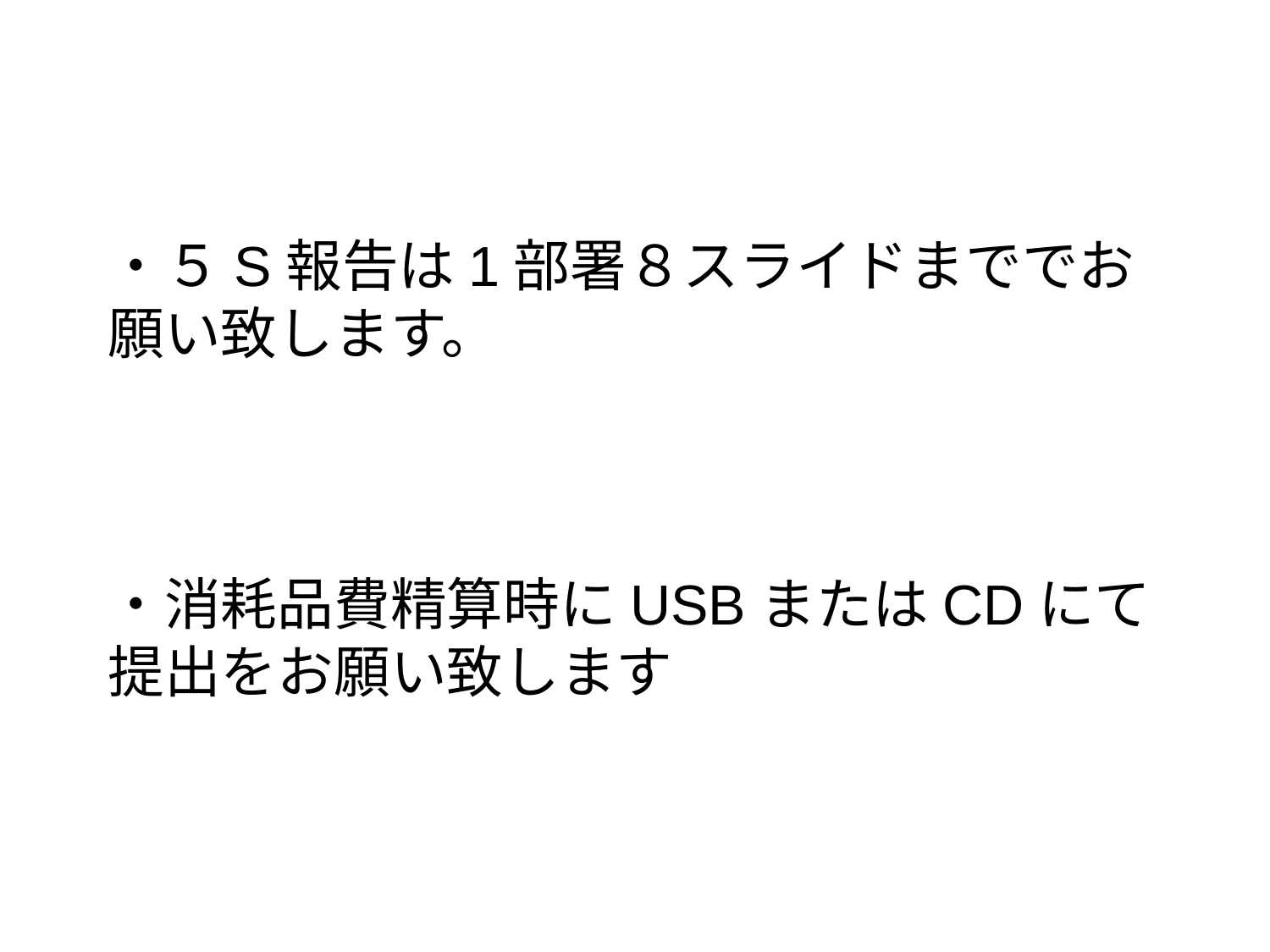

# ・５S報告は1部署８スライドまででお願い致します。 ・消耗品費精算時にUSBまたはCDにて 提出をお願い致します